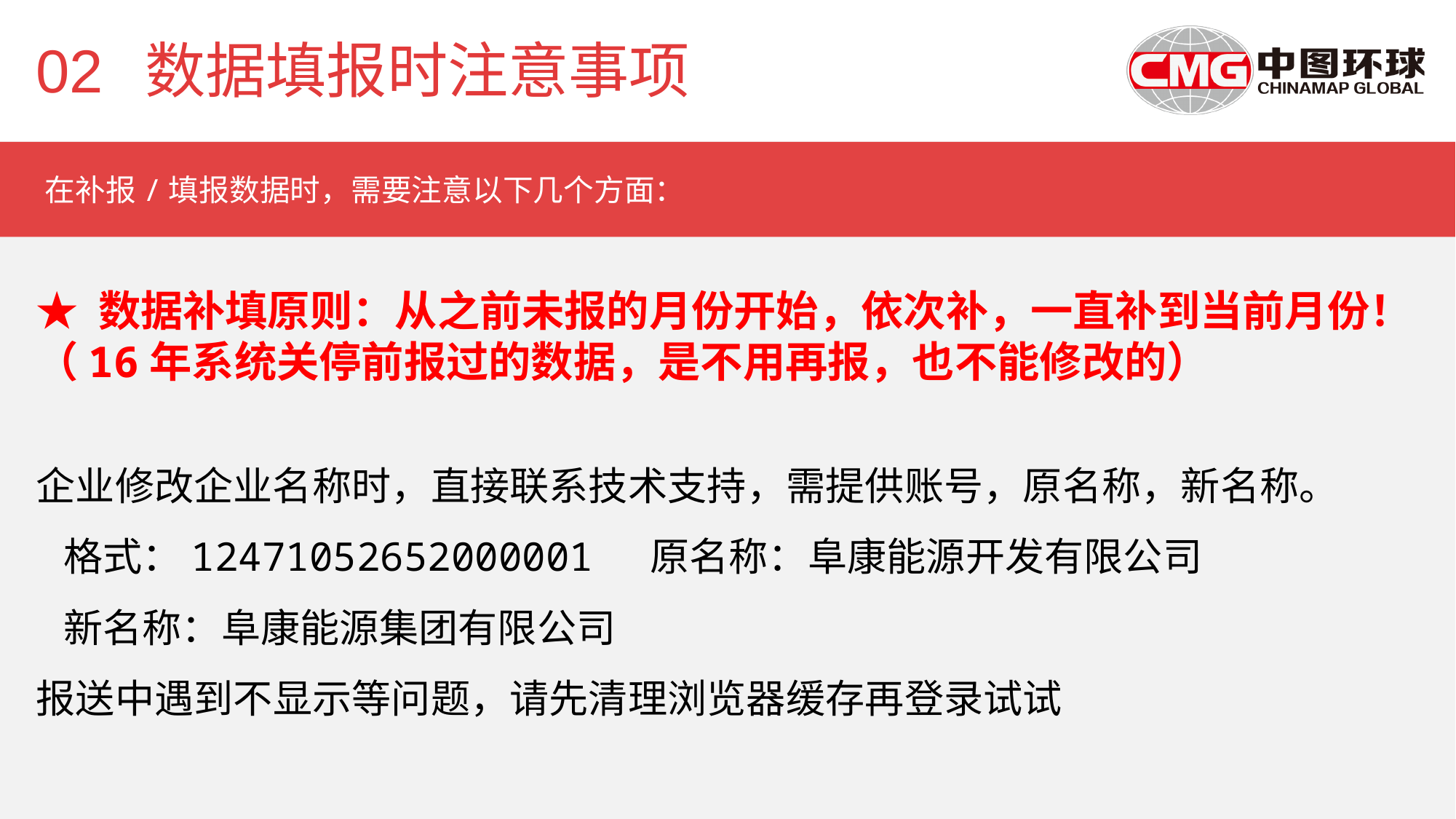

02	数据填报时注意事项

    在补报/填报数据时，需要注意以下几个方面：

★ 数据补填原则：从之前未报的月份开始，依次补，一直补到当前月份！
（16年系统关停前报过的数据，是不用再报，也不能修改的）

企业修改企业名称时，直接联系技术支持，需提供账号，原名称，新名称。
  格式：12471052652000001  原名称：阜康能源开发有限公司
  新名称：阜康能源集团有限公司
报送中遇到不显示等问题，请先清理浏览器缓存再登录试试